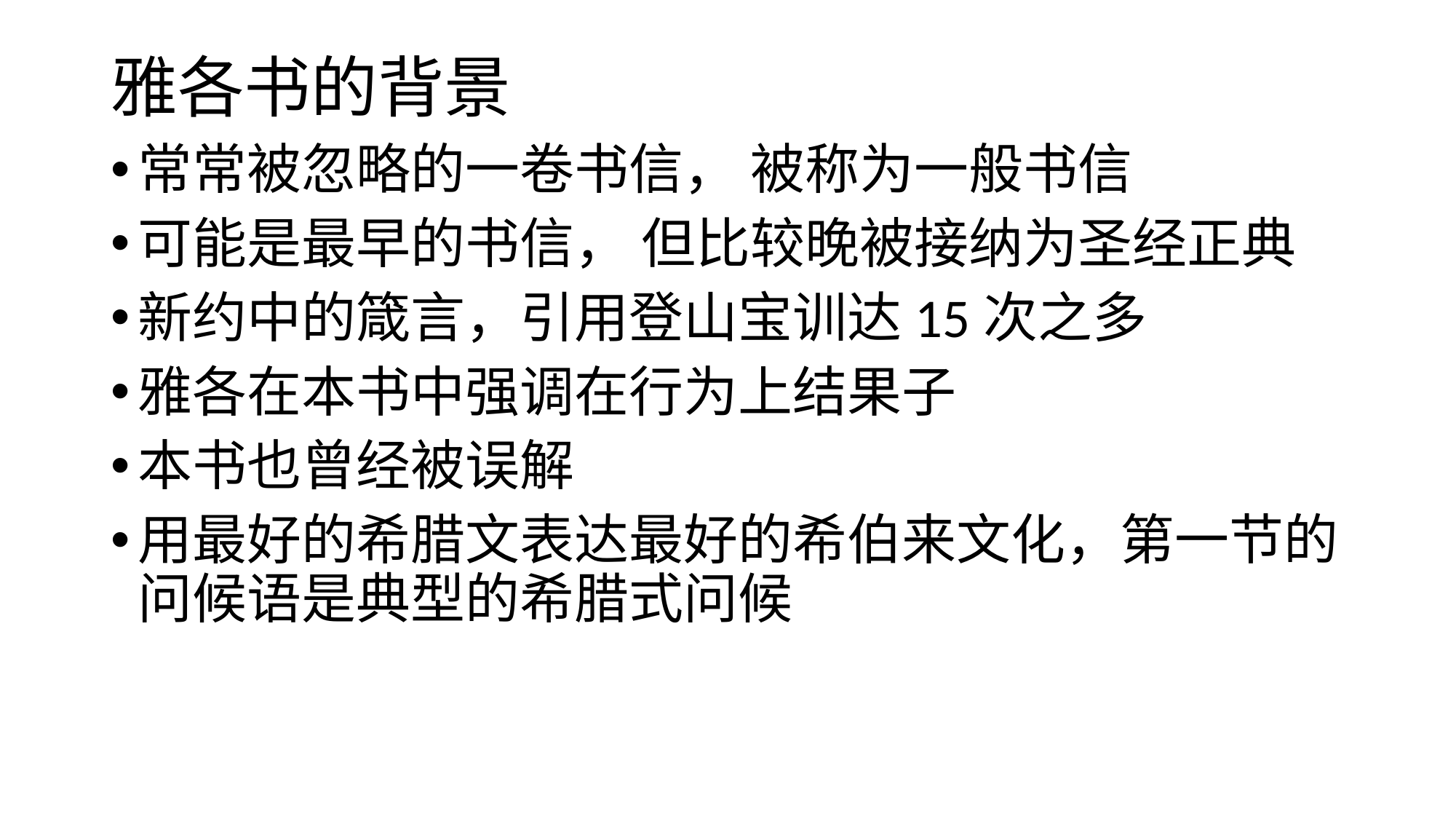

# 雅各书的背景
常常被忽略的一卷书信， 被称为一般书信
可能是最早的书信， 但比较晚被接纳为圣经正典
新约中的箴言，引用登山宝训达15次之多
雅各在本书中强调在行为上结果子
本书也曾经被误解
用最好的希腊文表达最好的希伯来文化，第一节的问候语是典型的希腊式问候